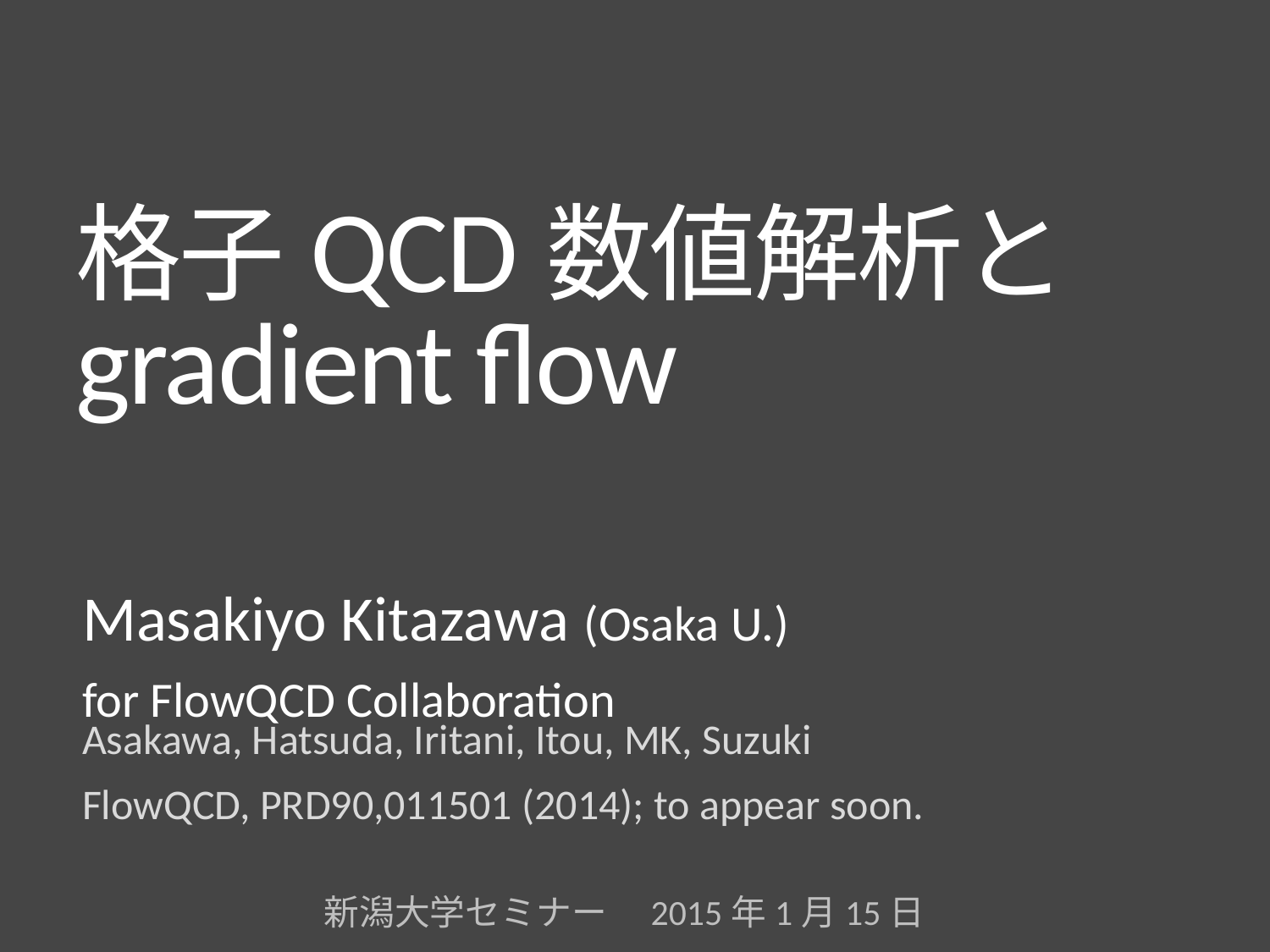

# 格子QCD数値解析とgradient flow
Masakiyo Kitazawa (Osaka U.)
for FlowQCD Collaboration
Asakawa, Hatsuda, Iritani, Itou, MK, Suzuki
FlowQCD, PRD90,011501 (2014); to appear soon.
新潟大学セミナー　2015年1月15日